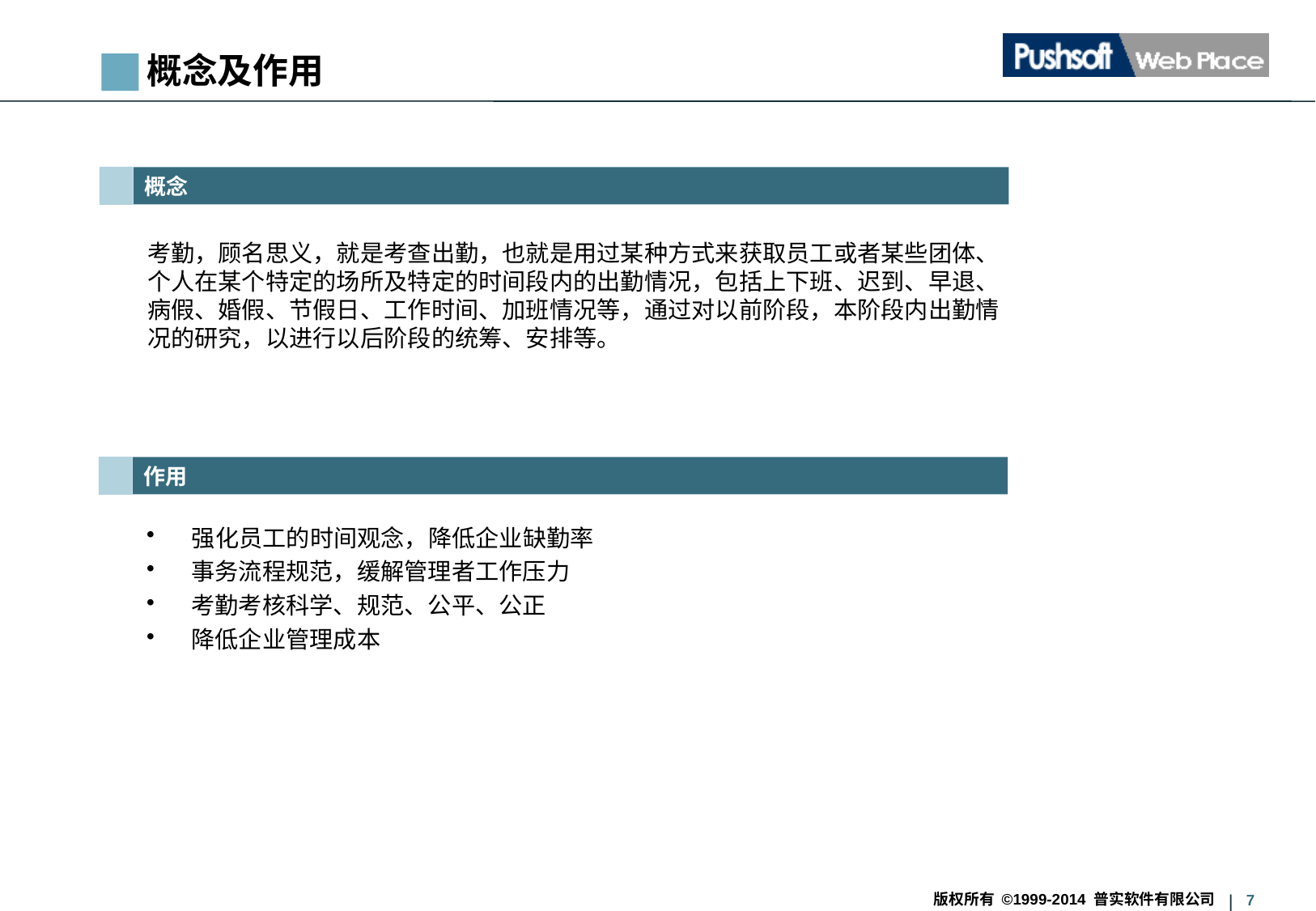

概念及作用

概念
考勤，顾名思义，就是考查出勤，也就是用过某种方式来获取员工或者某些团体、个人在某个特定的场所及特定的时间段内的出勤情况，包括上下班、迟到、早退、病假、婚假、节假日、工作时间、加班情况等，通过对以前阶段，本阶段内出勤情况的研究，以进行以后阶段的统筹、安排等。

作用
  强化员工的时间观念，降低企业缺勤率
  事务流程规范，缓解管理者工作压力
  考勤考核科学、规范、公平、公正
  降低企业管理成本

版权所有 ©1999-2014 普实软件有限公司
7